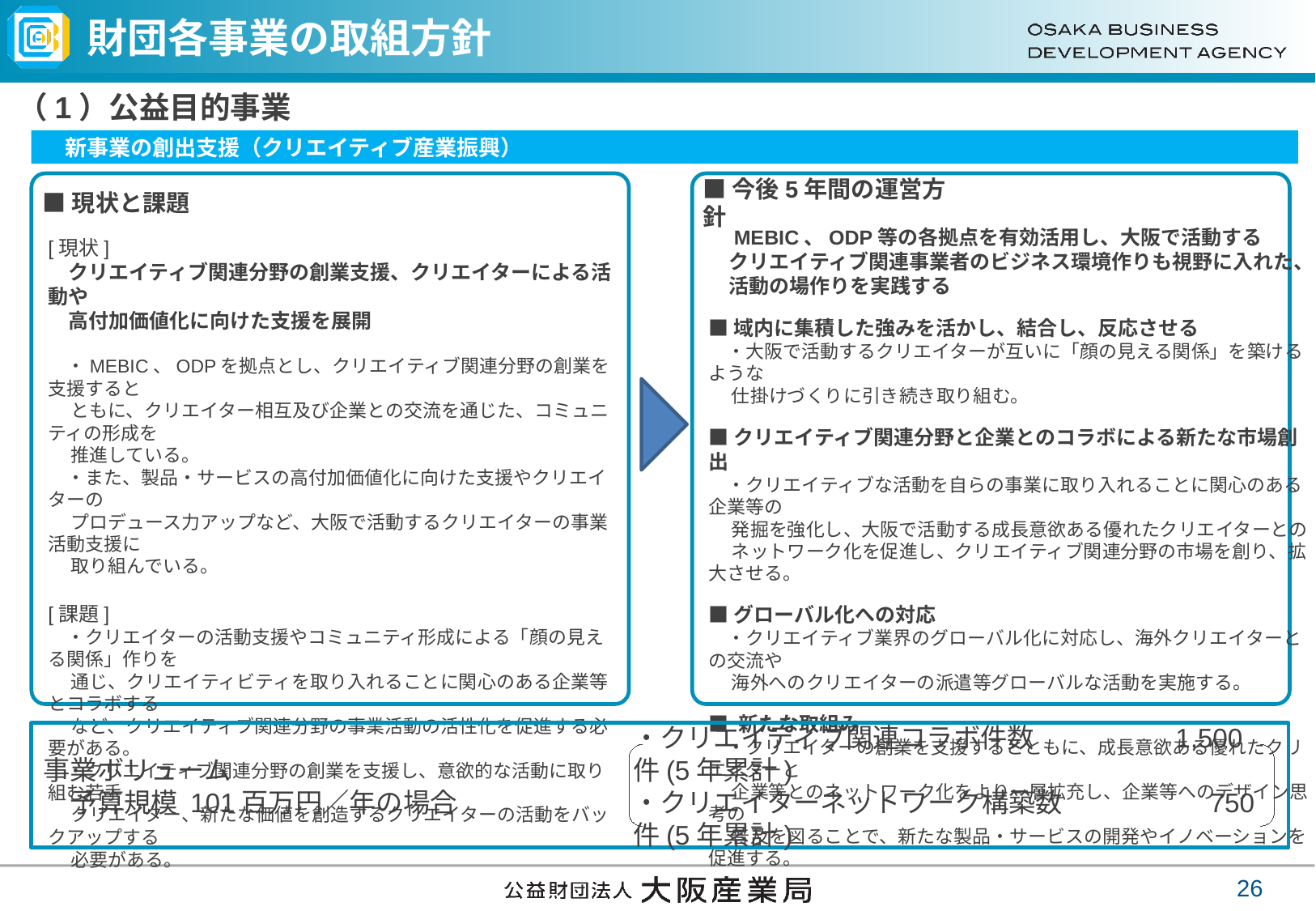

# 財団各事業の取組方針
（1）公益目的事業
　新事業の創出支援（クリエイティブ産業振興）

■現状と課題
■今後5年間の運営方針
　MEBIC、ODP等の各拠点を有効活用し、大阪で活動する
　クリエイティブ関連事業者のビジネス環境作りも視野に入れた、
　活動の場作りを実践する

■域内に集積した強みを活かし、結合し、反応させる
　・大阪で活動するクリエイターが互いに「顔の見える関係」を築けるような
　 仕掛けづくりに引き続き取り組む。

■クリエイティブ関連分野と企業とのコラボによる新たな市場創出
　・クリエイティブな活動を自らの事業に取り入れることに関心のある企業等の
　 発掘を強化し、大阪で活動する成長意欲ある優れたクリエイターとの
　 ネットワーク化を促進し、クリエイティブ関連分野の市場を創り、拡大させる。

■グローバル化への対応
　・クリエイティブ業界のグローバル化に対応し、海外クリエイターとの交流や
　 海外へのクリエイターの派遣等グローバルな活動を実施する。

■ 新たな取組み
　・クリエイターの創業を支援するとともに、成長意欲ある優れたクリエイターと
　 企業等とのネットワーク化をより一層拡充し、企業等へのデザイン思考の
　 普及を図ることで、新たな製品・サービスの開発やイノベーションを促進する。
[現状]
　クリエイティブ関連分野の創業支援、クリエイターによる活動や
　高付加価値化に向けた支援を展開

　・MEBIC、ODPを拠点とし、クリエイティブ関連分野の創業を支援すると
　 ともに、クリエイター相互及び企業との交流を通じた、コミュニティの形成を
　 推進している。
　・また、製品・サービスの高付加価値化に向けた支援やクリエイターの
　 プロデュース力アップなど、大阪で活動するクリエイターの事業活動支援に
　 取り組んでいる。

[課題]
　・クリエイターの活動支援やコミュニティ形成による「顔の見える関係」作りを
　 通じ、クリエイティビティを取り入れることに関心のある企業等とコラボする
　 など、クリエイティブ関連分野の事業活動の活性化を促進する必要がある。
　・クリエイティブ関連分野の創業を支援し、意欲的な活動に取り組む若手
　 クリエイター、新たな価値を創造するクリエイターの活動をバックアップする
　 必要がある。

事業ボリューム
　予算規模 101百万円／年の場合
・クリエイティブ関連コラボ件数　　　　　1,500件(5年累計)
・クリエイターネットワーク構築数　 　　　　750件(5年累計)
26